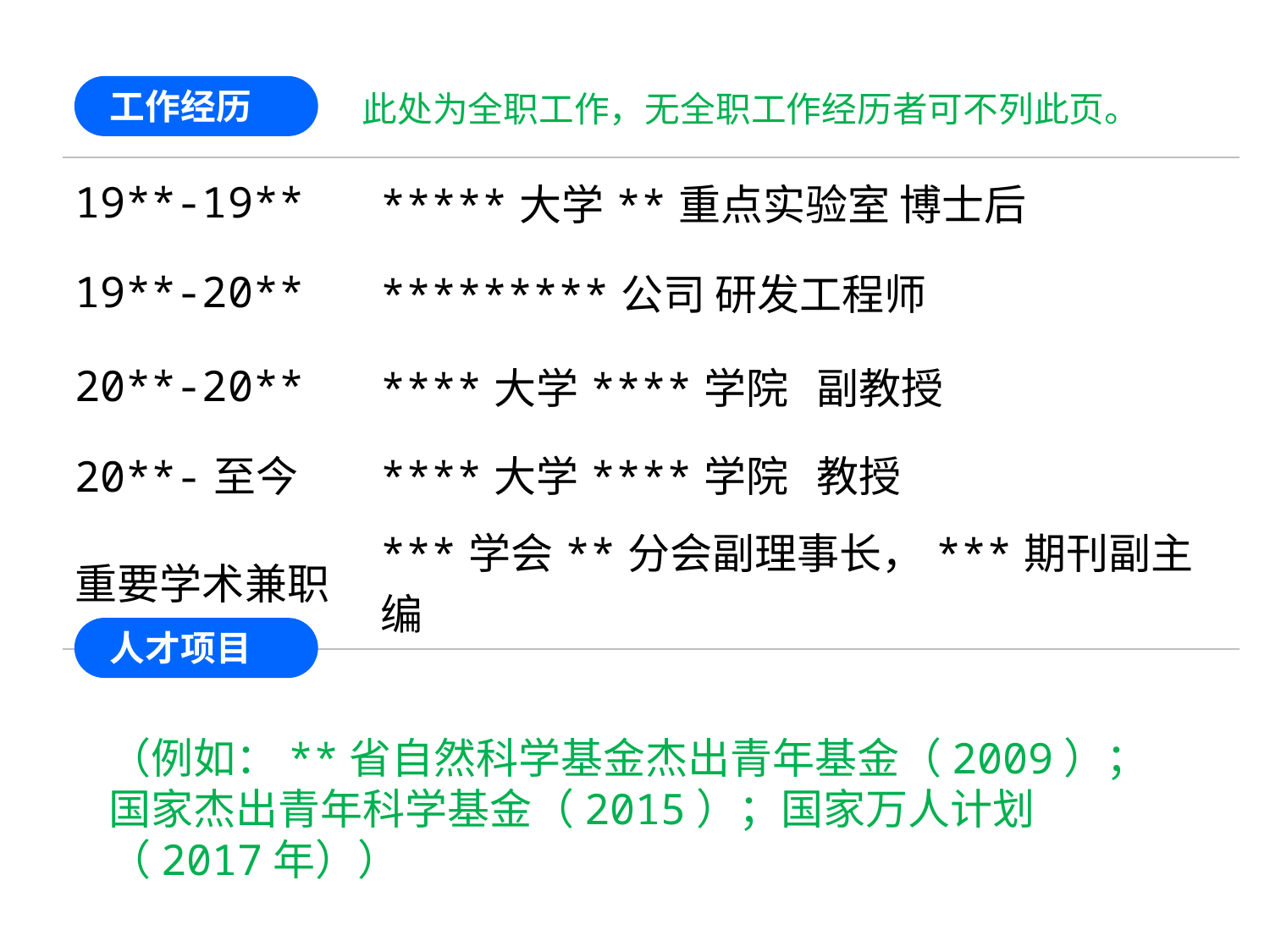

工作经历
此处为全职工作，无全职工作经历者可不列此页。
| 19\*\*-19\*\* | \*\*\*\*\*大学\*\*重点实验室 博士后 |
| --- | --- |
| 19\*\*-20\*\* | \*\*\*\*\*\*\*\*\*公司 研发工程师 |
| 20\*\*-20\*\* | \*\*\*\*大学\*\*\*\*学院 副教授 |
| 20\*\*-至今 | \*\*\*\*大学\*\*\*\*学院 教授 |
| 重要学术兼职 | \*\*\*学会\*\*分会副理事长，\*\*\*期刊副主编 |

人才项目
（例如：**省自然科学基金杰出青年基金（2009）；国家杰出青年科学基金（2015）；国家万人计划（2017年））